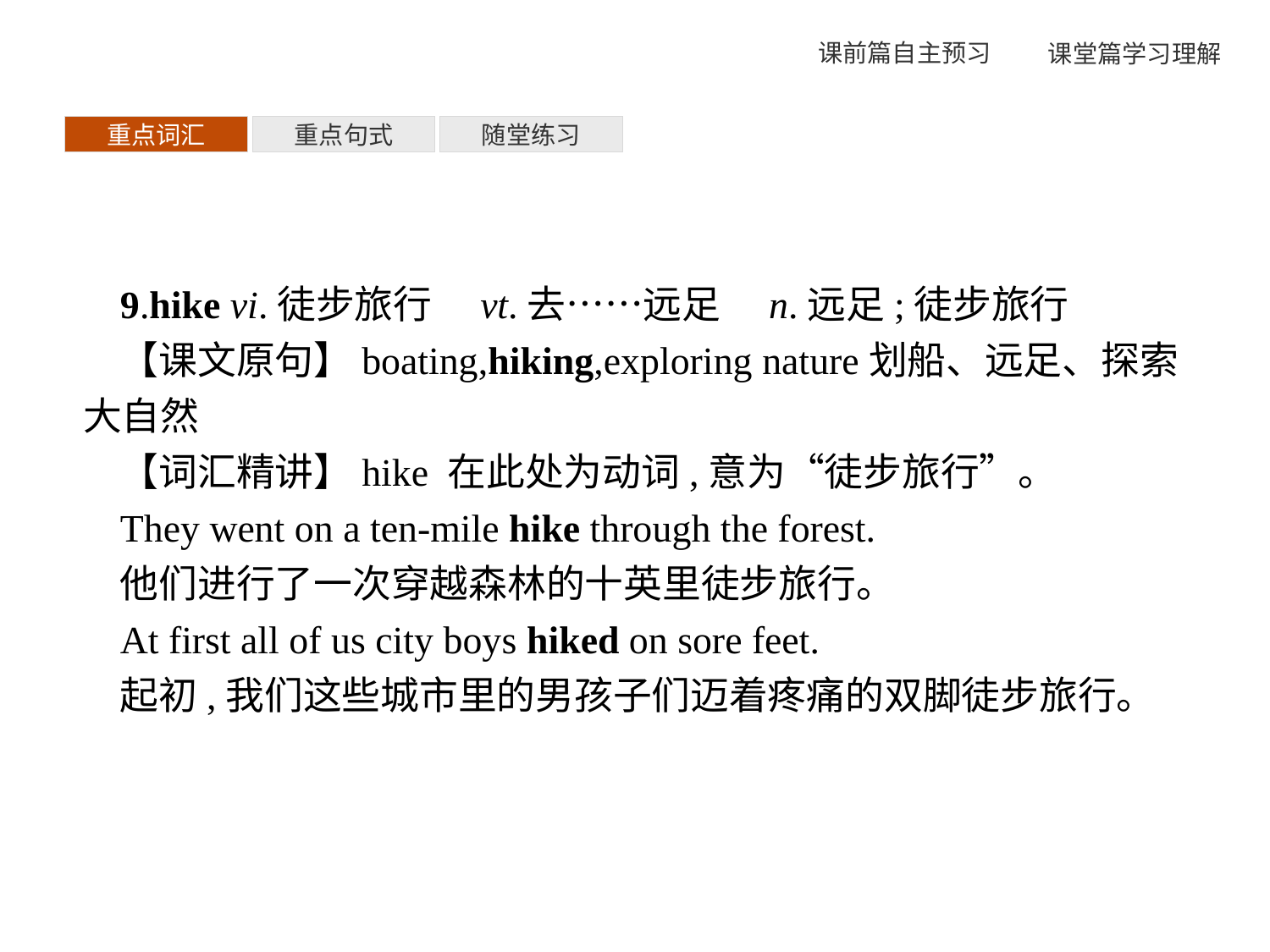

重点词汇
重点句式
随堂练习
9.hike vi.徒步旅行　vt.去……远足　n.远足;徒步旅行
【课文原句】boating,hiking,exploring nature划船、远足、探索大自然
【词汇精讲】hike 在此处为动词,意为“徒步旅行”。
They went on a ten-mile hike through the forest.
他们进行了一次穿越森林的十英里徒步旅行。
At first all of us city boys hiked on sore feet.
起初,我们这些城市里的男孩子们迈着疼痛的双脚徒步旅行。